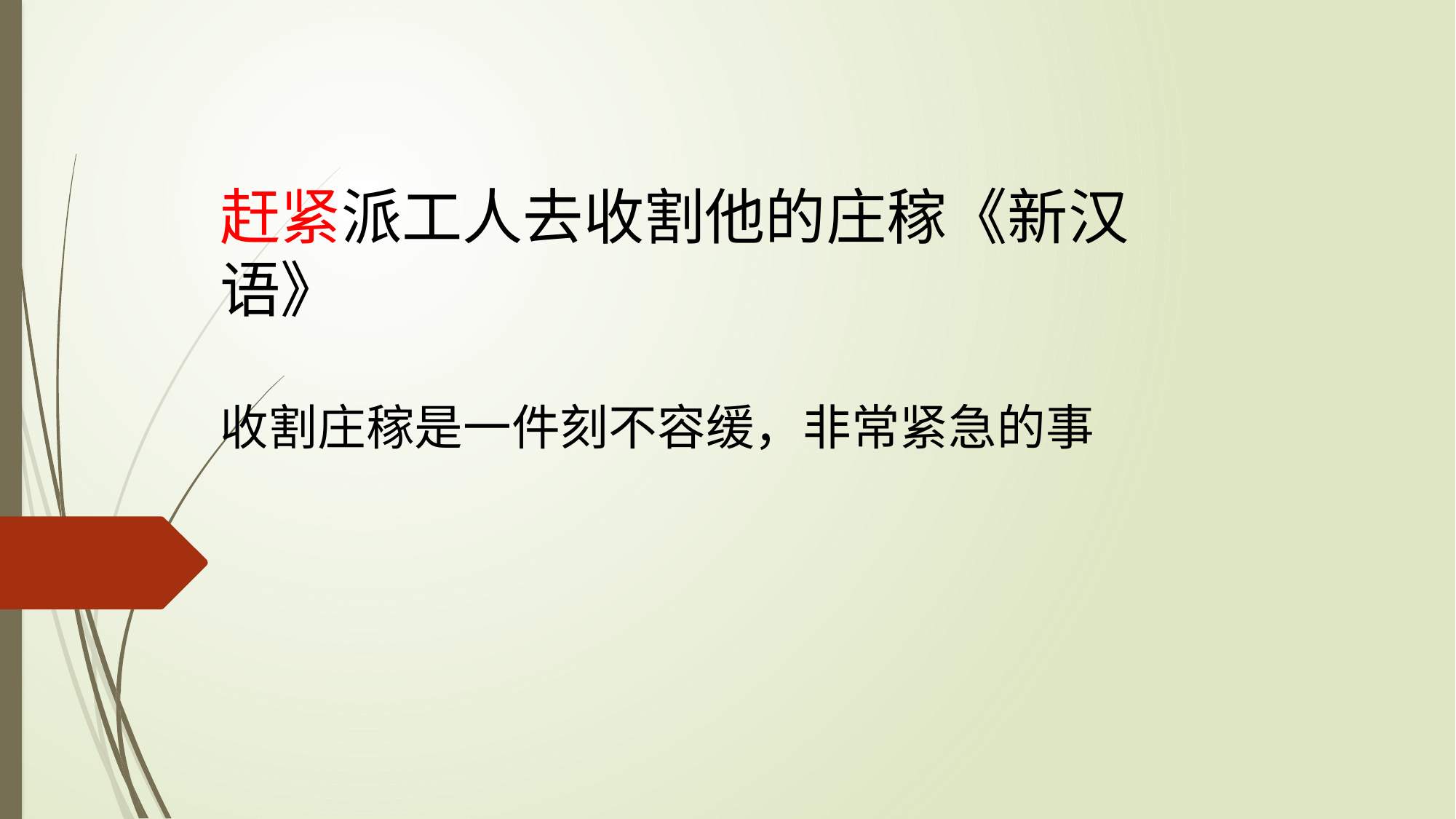

赶紧派工人去收割他的庄稼《新汉语》

收割庄稼是一件刻不容缓，非常紧急的事